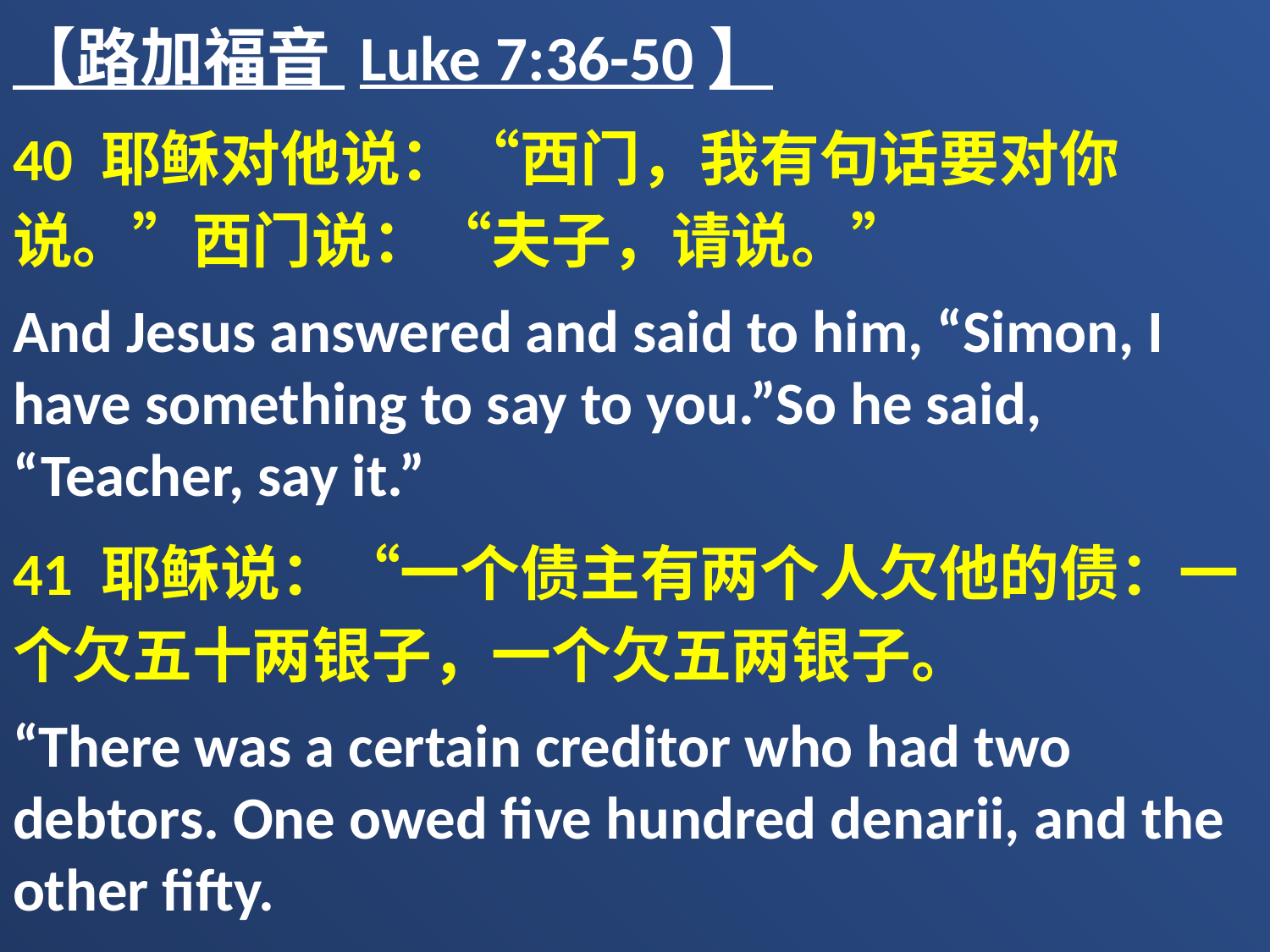

【路加福音 Luke 7:36-50】
40 耶稣对他说：“西门，我有句话要对你说。”西门说：“夫子，请说。”
And Jesus answered and said to him, “Simon, I have something to say to you.”So he said, “Teacher, say it.”
41 耶稣说：“一个债主有两个人欠他的债：一个欠五十两银子，一个欠五两银子。
“There was a certain creditor who had two debtors. One owed five hundred denarii, and the other fifty.